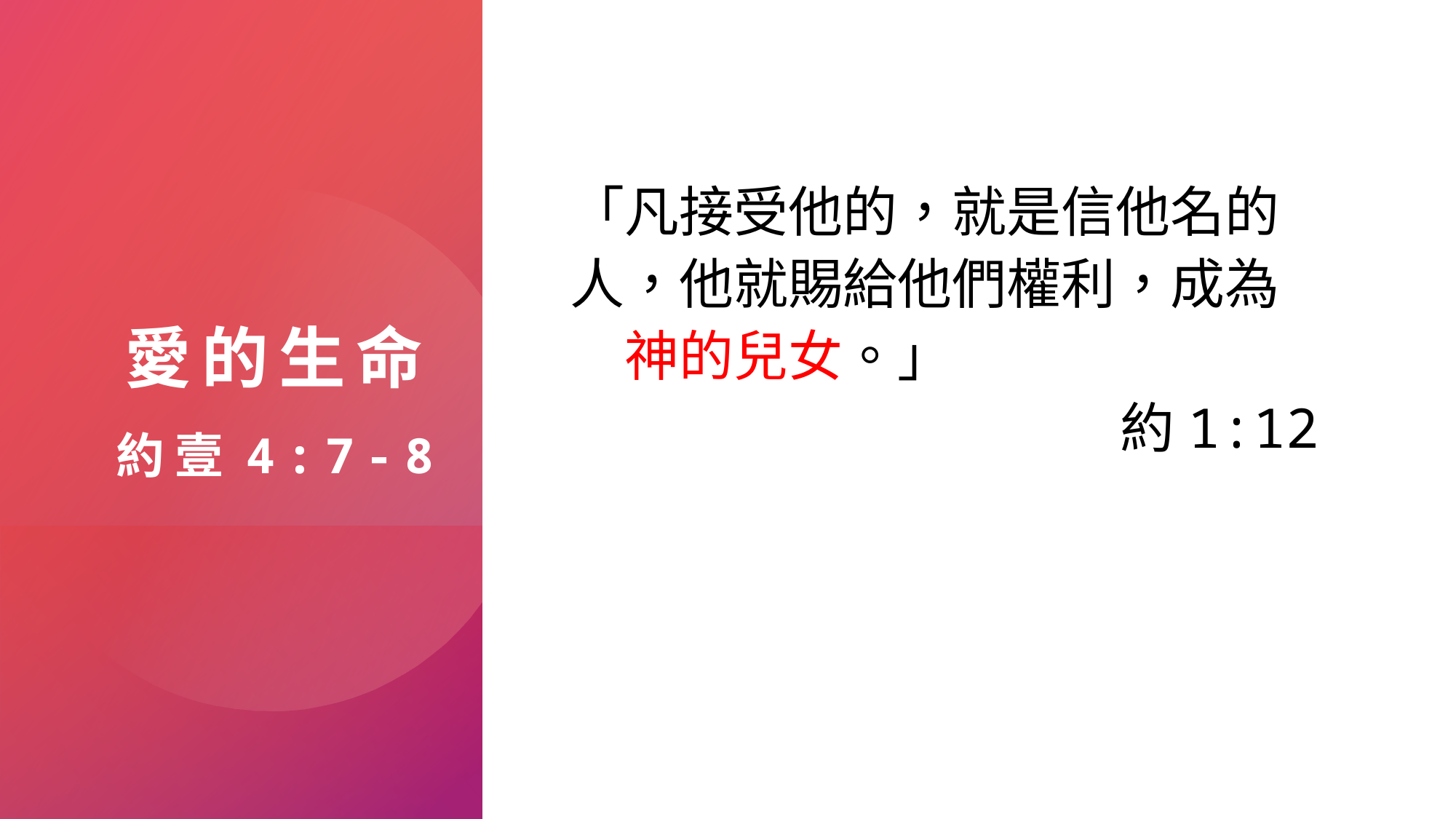

# 愛的生命 約壹4:7-8

「凡接受他的，就是信他名的人，他就賜給他們權利，成為　神的兒女。」
約1:12